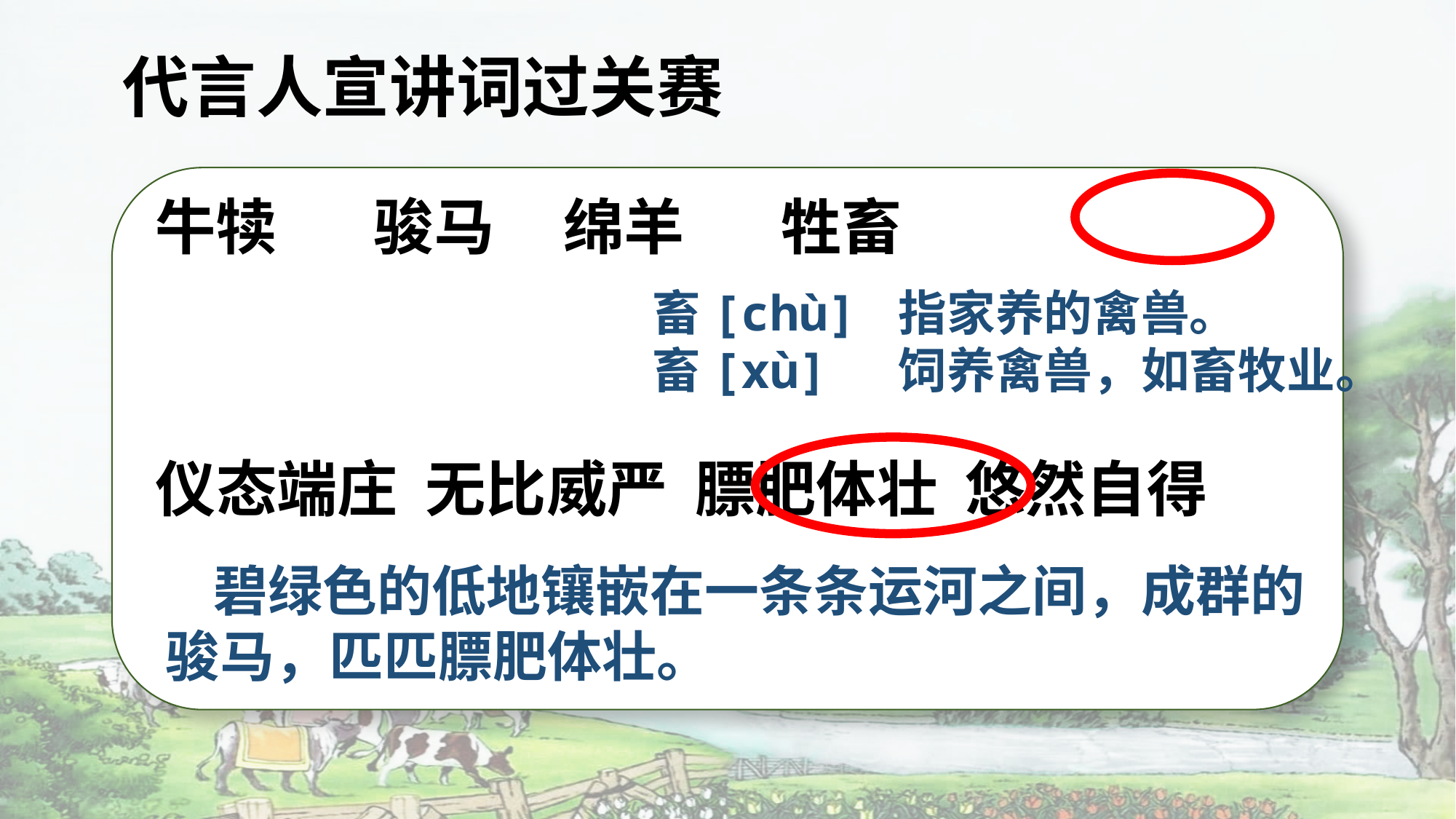

代言人宣讲词过关赛

牛犊       骏马     绵羊       牲畜

仪态端庄  无比威严  膘肥体壮  悠然自得

畜[chù] 指家养的禽兽。
畜[xù]  饲养禽兽，如畜牧业。

   碧绿色的低地镶嵌在一条条运河之间，成群的骏马，匹匹膘肥体壮。